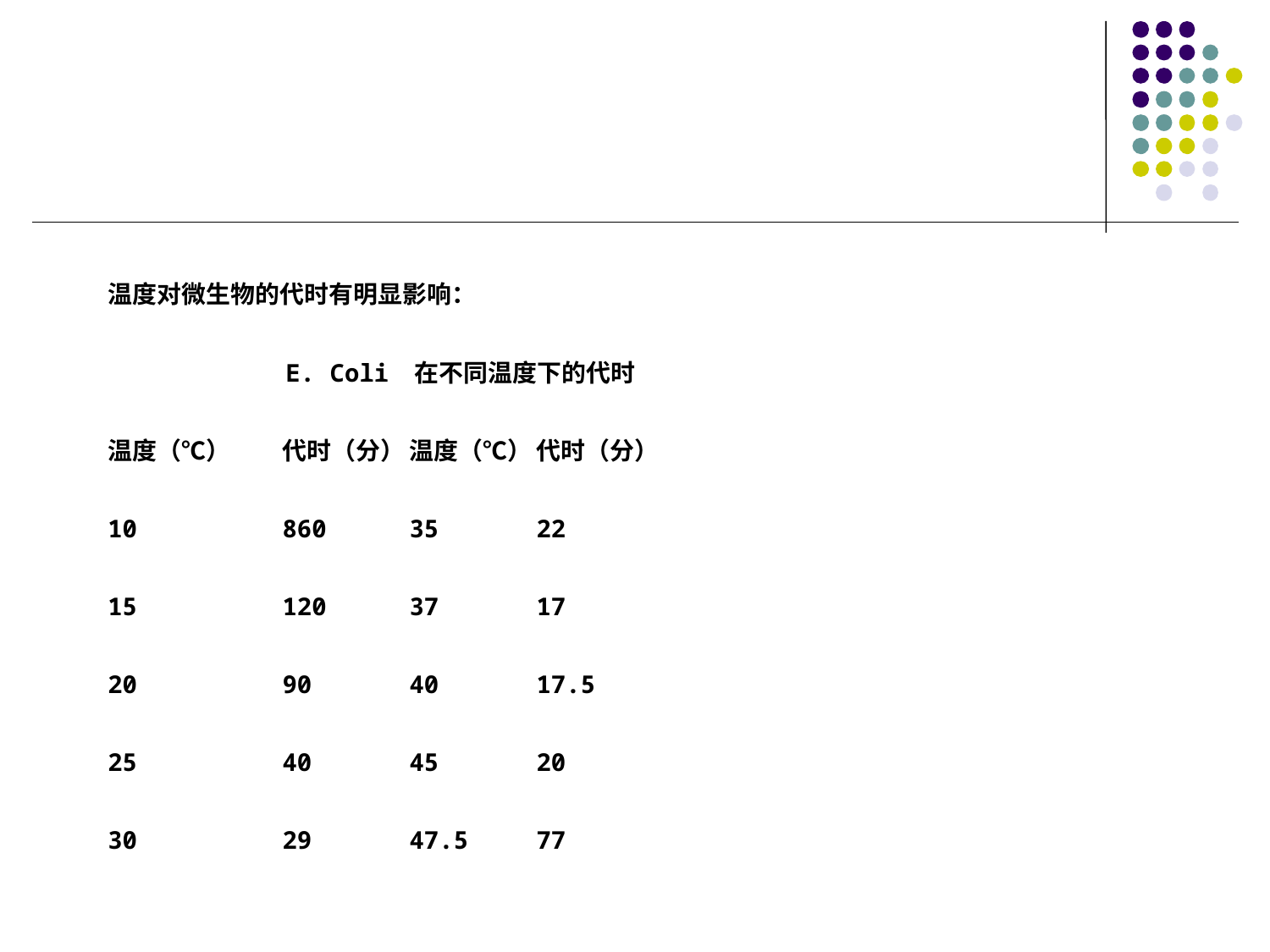

温度对微生物的代时有明显影响：
            E. Coli 在不同温度下的代时
温度（℃）	代时（分）	温度（℃）	代时（分）
10		860	35	22
15		120	37	17
20		90	40	17.5
25		40	45	20
30		29	47.5	77